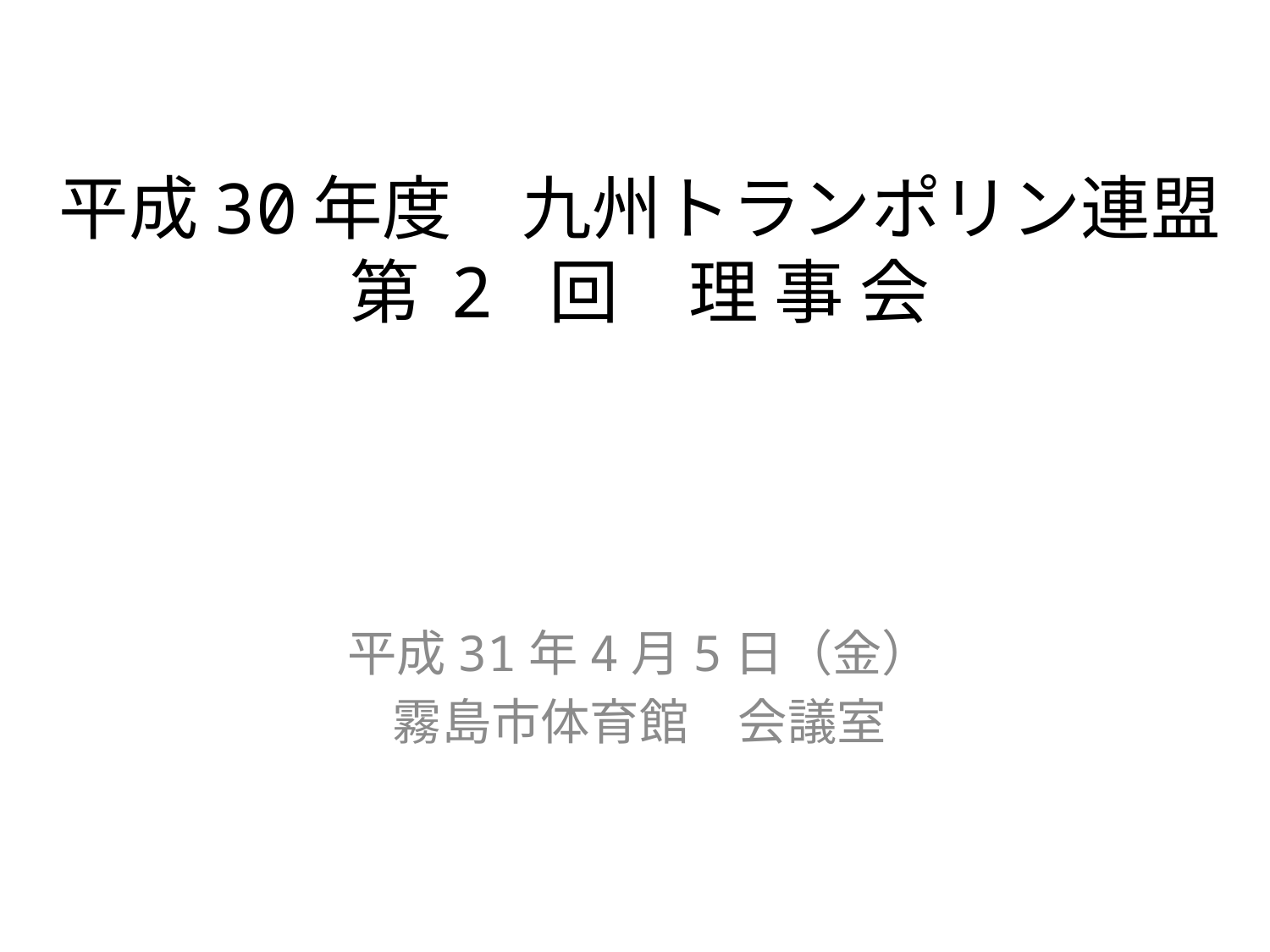

# 平成30年度　九州トランポリン連盟 第 2 回　理 事 会
平成31年4月5日（金）
霧島市体育館　会議室